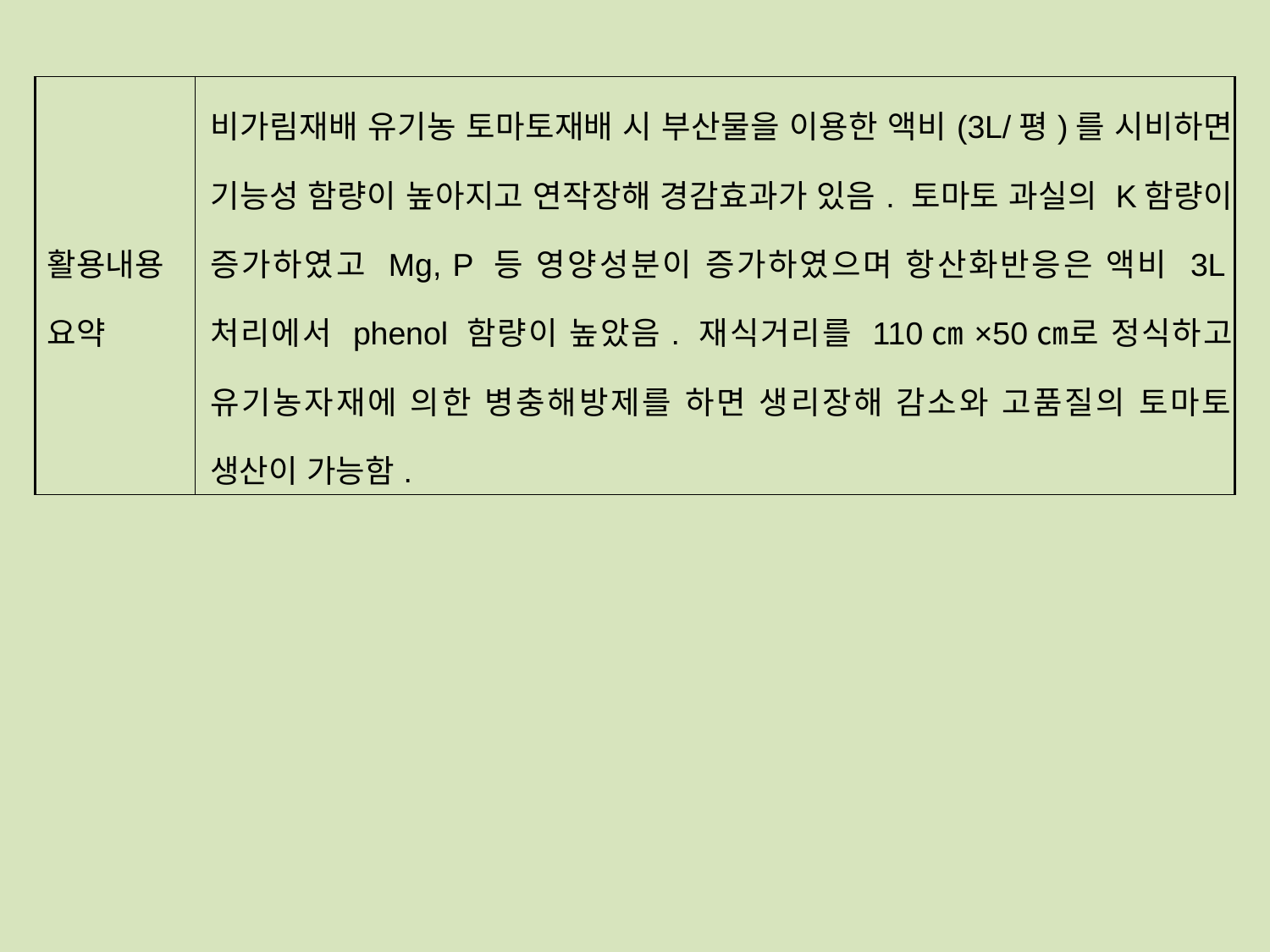

| 활용내용 요약 | 비가림재배 유기농 토마토재배 시 부산물을 이용한 액비(3L/평)를 시비하면 기능성 함량이 높아지고 연작장해 경감효과가 있음. 토마토 과실의 K함량이 증가하였고 Mg, P 등 영양성분이 증가하였으며 항산화반응은 액비 3L처리에서 phenol 함량이 높았음. 재식거리를 110㎝×50㎝로 정식하고 유기농자재에 의한 병충해방제를 하면 생리장해 감소와 고품질의 토마토 생산이 가능함. |
| --- | --- |